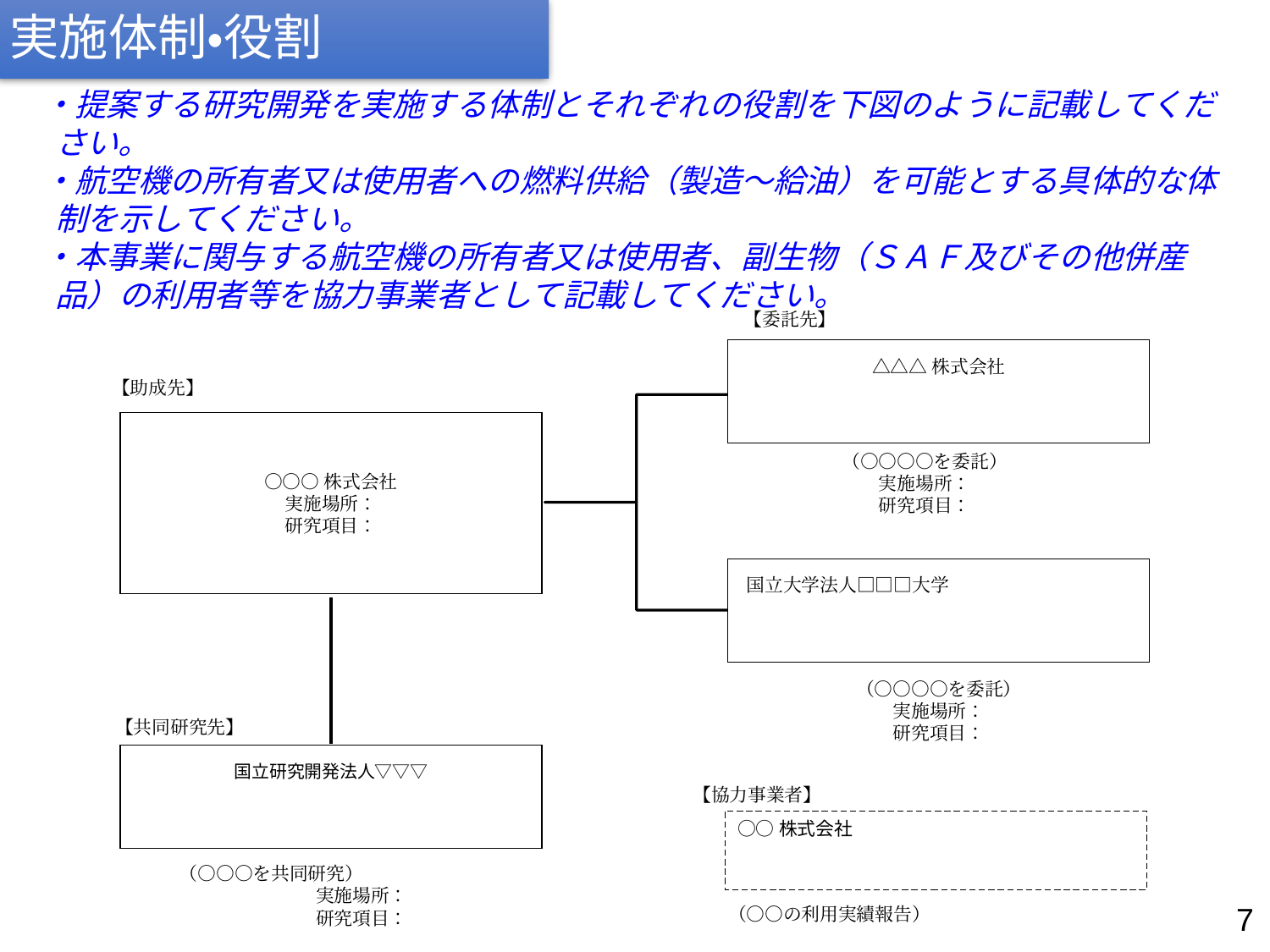

# 実施体制・役割
・提案する研究開発を実施する体制とそれぞれの役割を下図のように記載してください。
・航空機の所有者又は使用者への燃料供給（製造～給油）を可能とする具体的な体制を示してください。
・本事業に関与する航空機の所有者又は使用者、副生物（ＳＡＦ及びその他併産品）の利用者等を協力事業者として記載してください。

【委託先】
△△△株式会社

○○○株式会社
実施場所：
研究項目：
（○○○○を委託）
実施場所：
研究項目：
国立大学法人□□□大学
（○○○○を委託）
実施場所：
研究項目：

国立研究開発法人▽▽▽
（○○○を共同研究）
実施場所：
研究項目：

【助成先】
【共同研究先】
【協力事業者】
○○株式会社

（○○の利用実績報告）

7